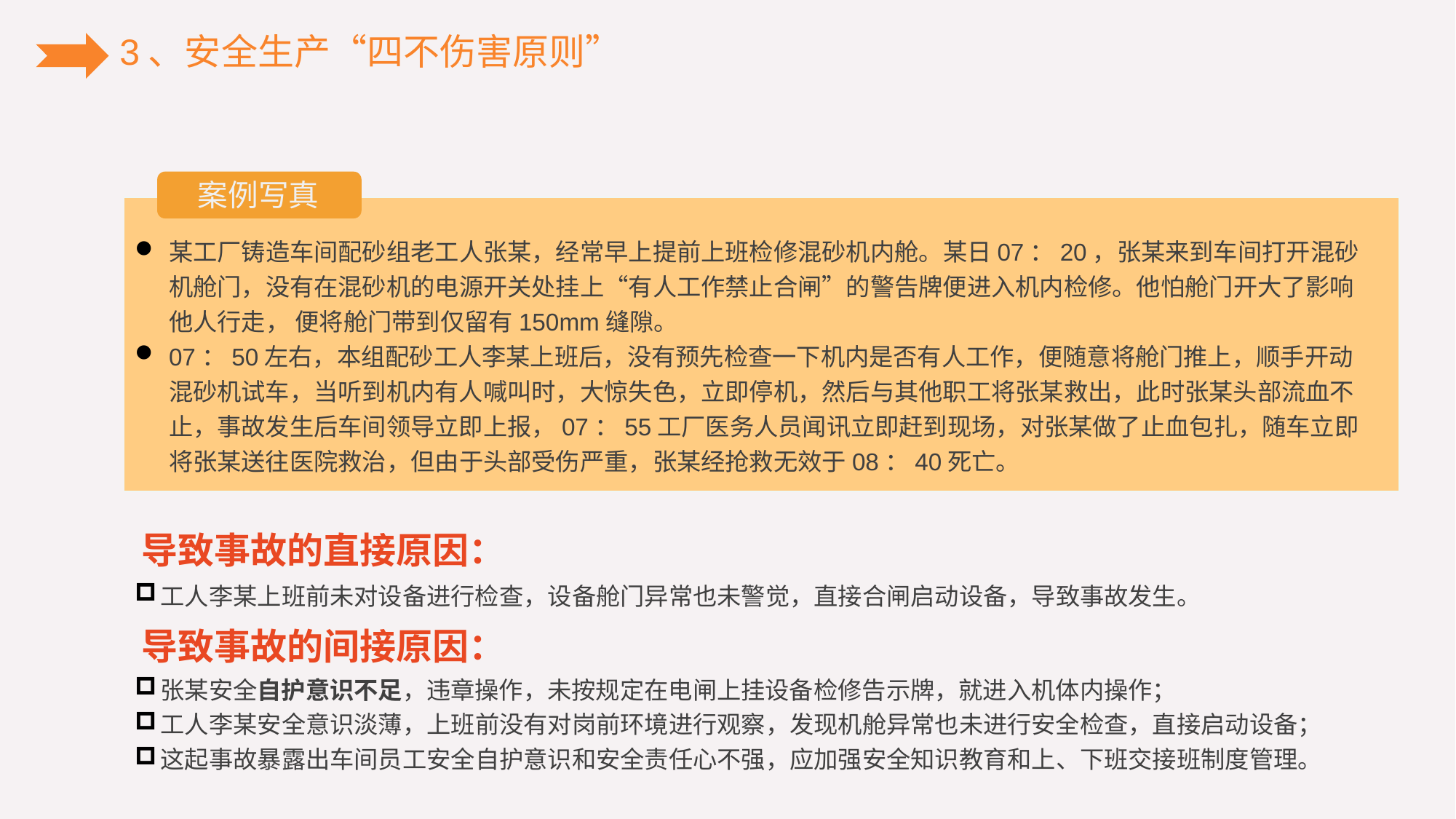

3、安全生产“四不伤害原则”

案例写真

某工厂铸造车间配砂组老工人张某，经常早上提前上班检修混砂机内舱。某日07：20，张某来到车间打开混砂机舱门，没有在混砂机的电源开关处挂上“有人工作禁止合闸”的警告牌便进入机内检修。他怕舱门开大了影响他人行走， 便将舱门带到仅留有150mm缝隙。
07：50左右，本组配砂工人李某上班后，没有预先检查一下机内是否有人工作，便随意将舱门推上，顺手开动混砂机试车，当听到机内有人喊叫时，大惊失色，立即停机，然后与其他职工将张某救出，此时张某头部流血不止，事故发生后车间领导立即上报，07：55工厂医务人员闻讯立即赶到现场，对张某做了止血包扎，随车立即将张某送往医院救治，但由于头部受伤严重，张某经抢救无效于08：40死亡。
导致事故的直接原因：
工人李某上班前未对设备进行检查，设备舱门异常也未警觉，直接合闸启动设备，导致事故发生。
导致事故的间接原因：
张某安全自护意识不足，违章操作，未按规定在电闸上挂设备检修告示牌，就进入机体内操作；
工人李某安全意识淡薄，上班前没有对岗前环境进行观察，发现机舱异常也未进行安全检查，直接启动设备；
这起事故暴露出车间员工安全自护意识和安全责任心不强，应加强安全知识教育和上、下班交接班制度管理。